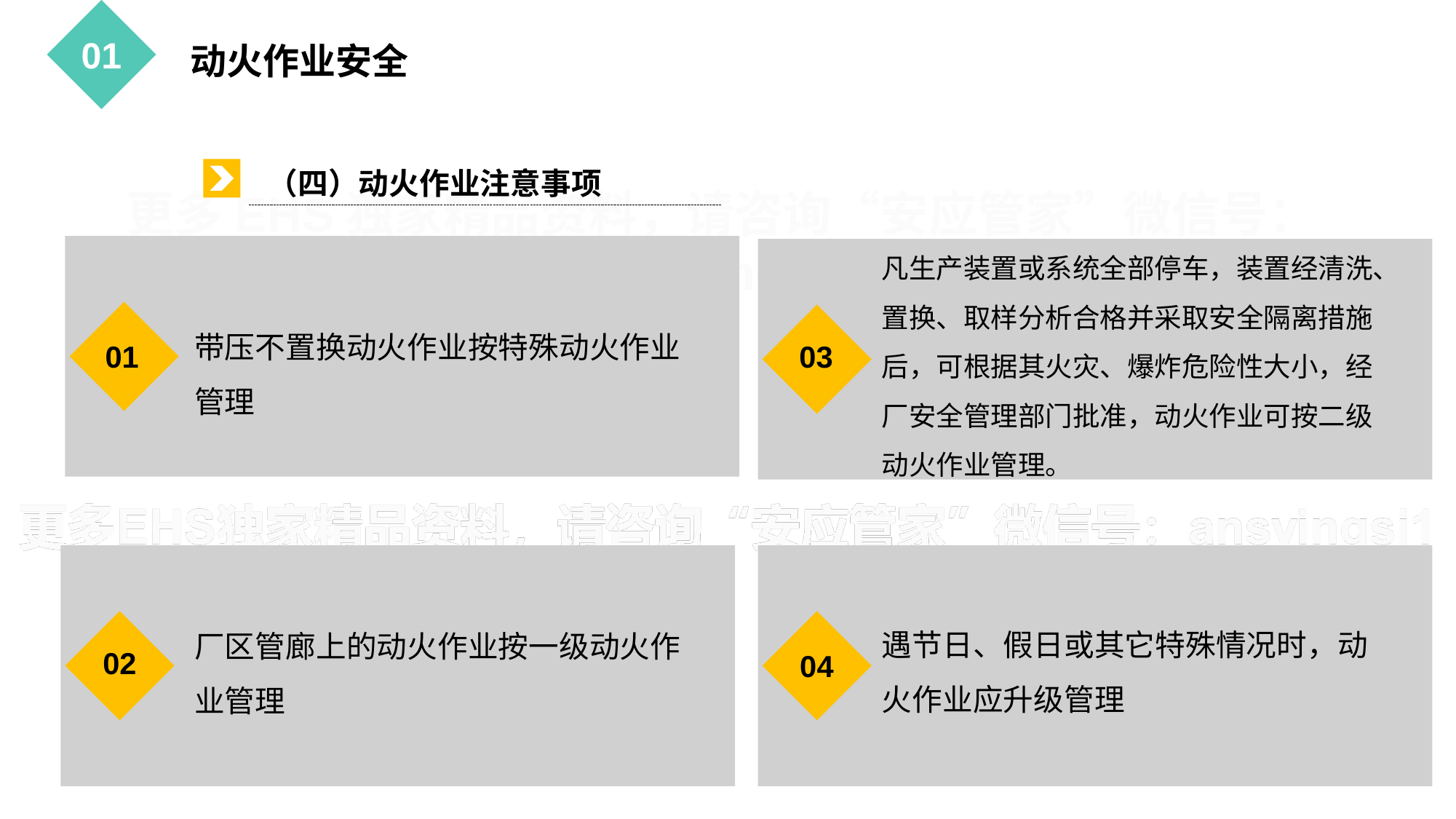

01
动火作业安全

（四）动火作业注意事项
凡生产装置或系统全部停车，装置经清洗、置换、取样分析合格并采取安全隔离措施后，可根据其火灾、爆炸危险性大小，经厂安全管理部门批准，动火作业可按二级动火作业管理。

带压不置换动火作业按特殊动火作业管理

01
03

遇节日、假日或其它特殊情况时，动火作业应升级管理
厂区管廊上的动火作业按一级动火作业管理

02
04